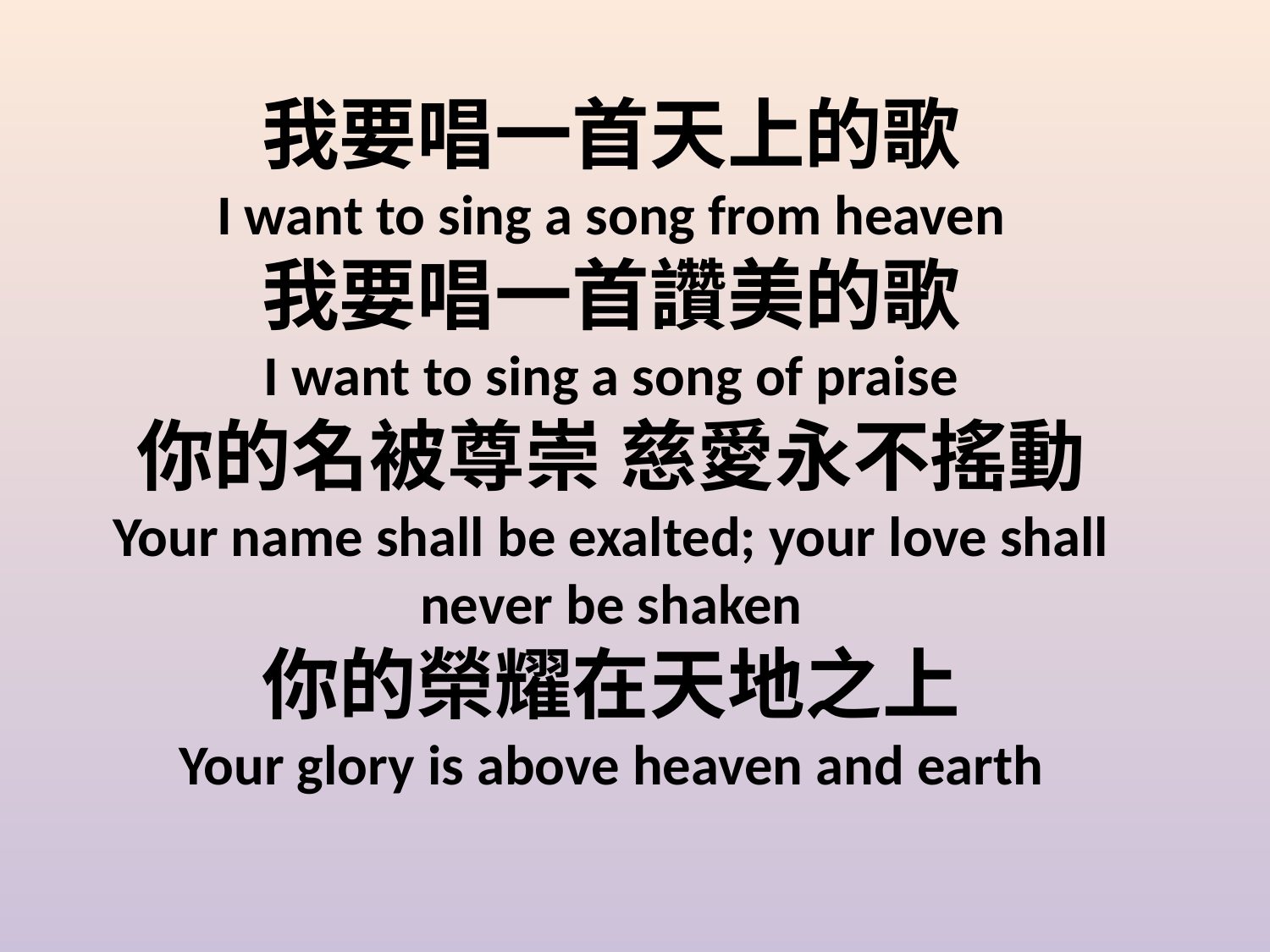

我要唱一首天上的歌
I want to sing a song from heaven
我要唱一首讚美的歌
I want to sing a song of praise
你的名被尊崇 慈愛永不搖動
Your name shall be exalted; your love shall never be shaken
你的榮耀在天地之上
Your glory is above heaven and earth